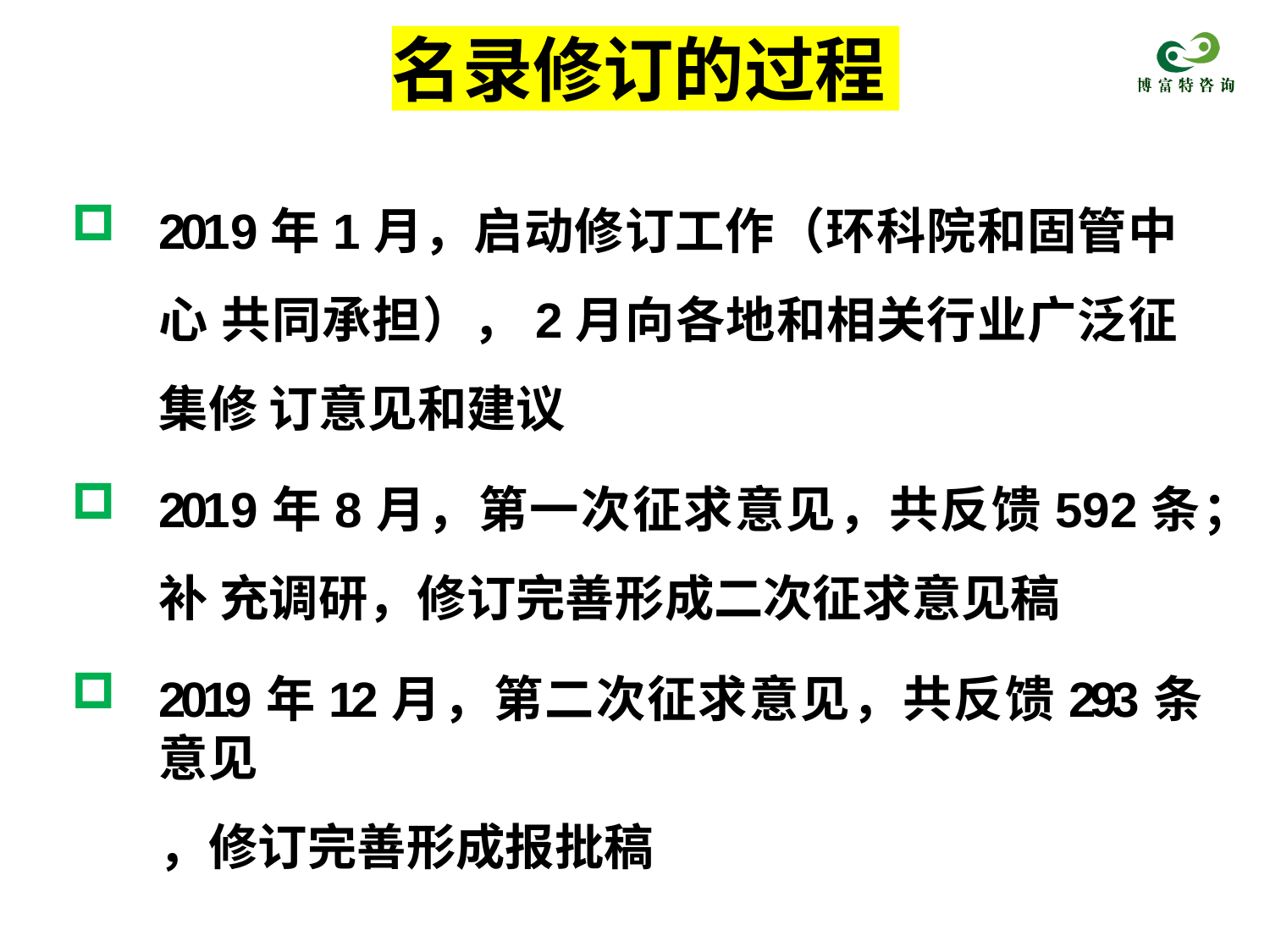

名录修订的过程
2019年1月，启动修订工作（环科院和固管中心 共同承担），2月向各地和相关行业广泛征集修 订意见和建议
2019年8月，第一次征求意见，共反馈592条；补 充调研，修订完善形成二次征求意见稿
2019年12月，第二次征求意见，共反馈293条意见
，修订完善形成报批稿